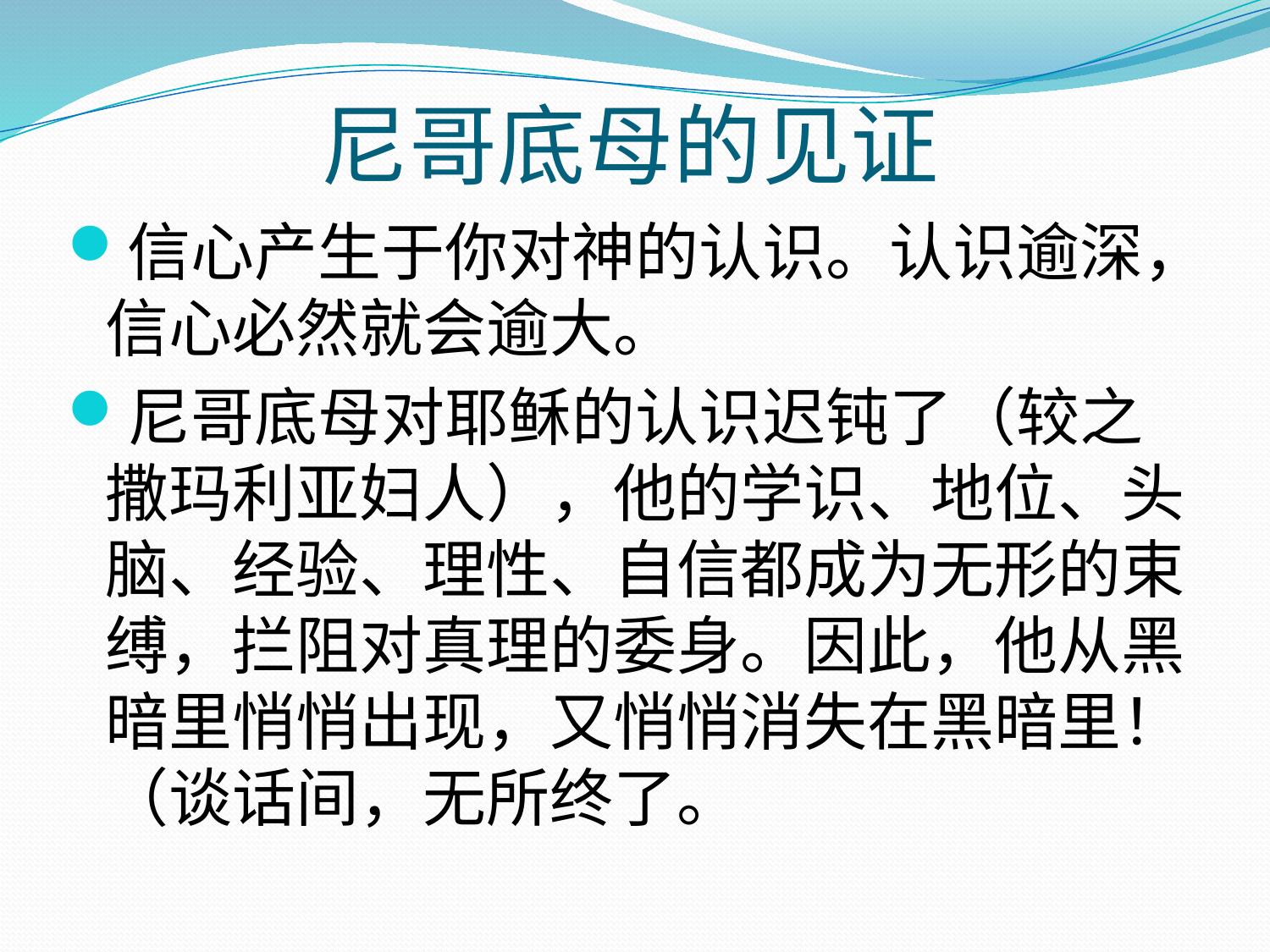

# 尼哥底母的见证
信心产生于你对神的认识。认识逾深，信心必然就会逾大。
尼哥底母对耶稣的认识迟钝了（较之撒玛利亚妇人），他的学识、地位、头脑、经验、理性、自信都成为无形的束缚，拦阻对真理的委身。因此，他从黑暗里悄悄出现，又悄悄消失在黑暗里！（谈话间，无所终了。